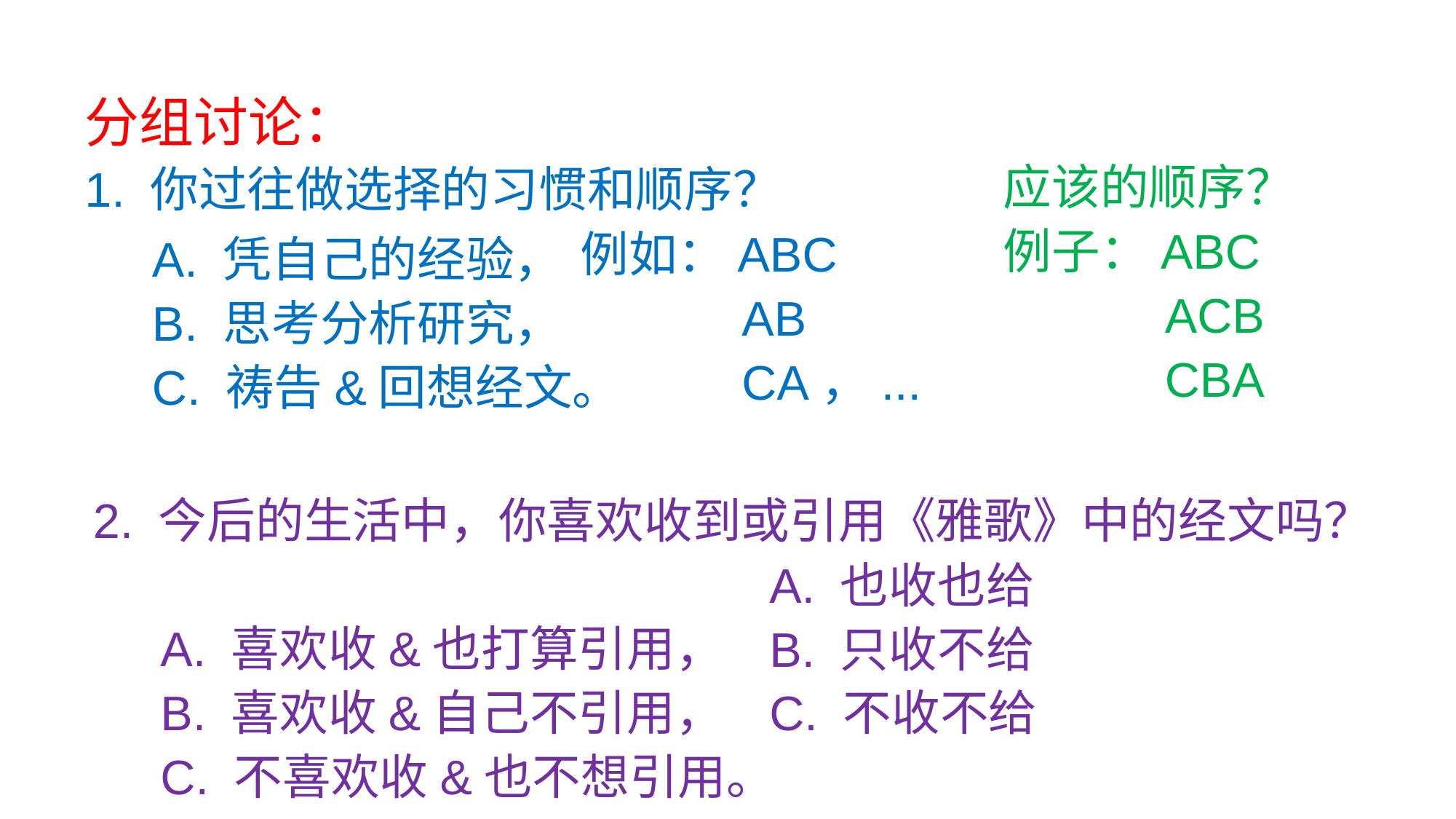

分组讨论：
1. 你过往做选择的习惯和顺序？
     A. 凭自己的经验，
     B. 思考分析研究，
     C. 祷告&回想经文。
应该的顺序？
例子：ABC
            ACB
            CBA
例如：ABC
            AB
            CA，...
2. 今后的生活中，你喜欢收到或引用《雅歌》中的经文吗？
     A. 喜欢收&也打算引用，
     B. 喜欢收&自己不引用，
     C. 不喜欢收&也不想引用。
A. 也收也给
B. 只收不给
C. 不收不给